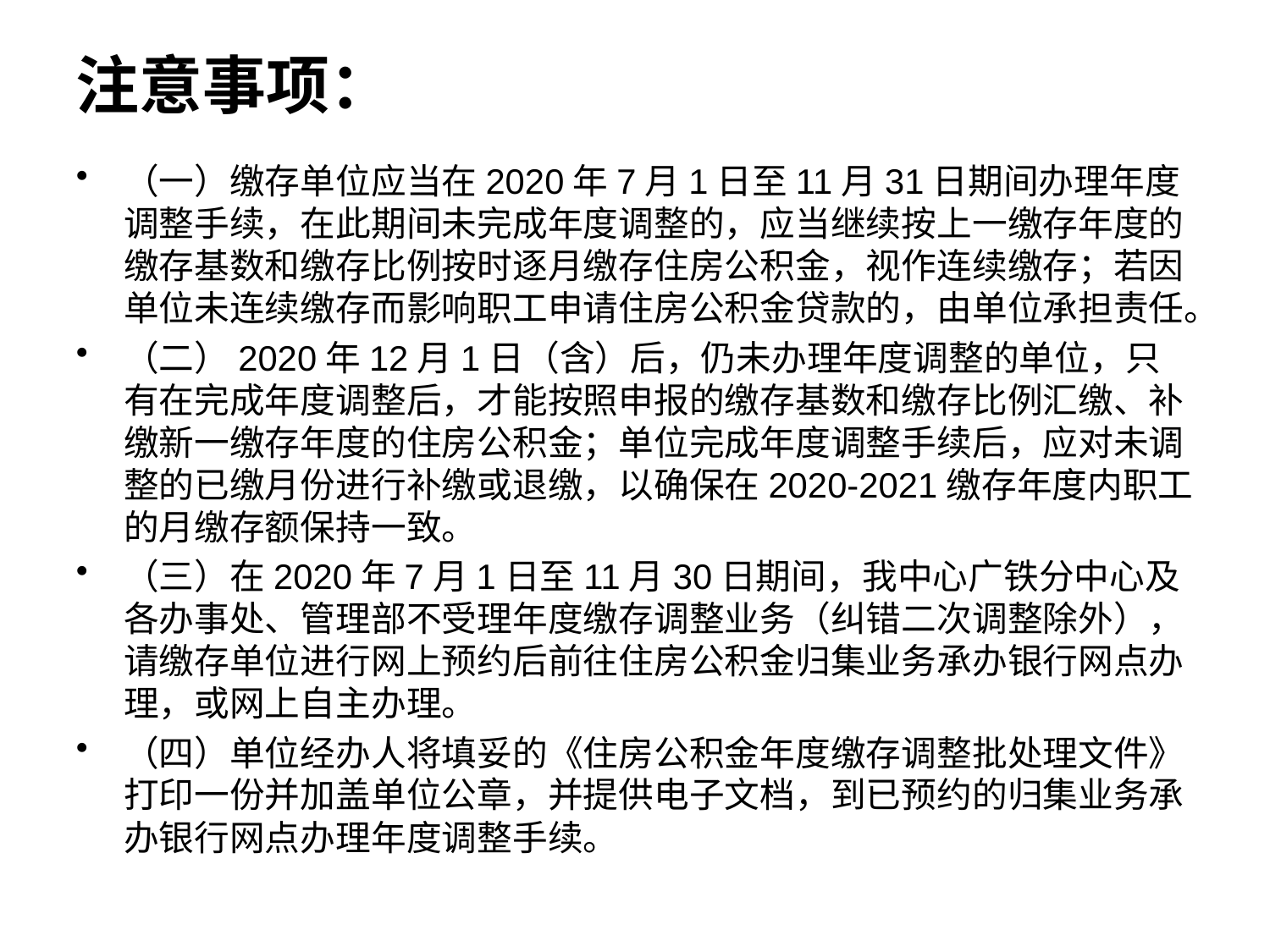

# 注意事项：
（一）缴存单位应当在2020年7月1日至11月31日期间办理年度调整手续，在此期间未完成年度调整的，应当继续按上一缴存年度的缴存基数和缴存比例按时逐月缴存住房公积金，视作连续缴存；若因单位未连续缴存而影响职工申请住房公积金贷款的，由单位承担责任。
（二）2020年12月1日（含）后，仍未办理年度调整的单位，只有在完成年度调整后，才能按照申报的缴存基数和缴存比例汇缴、补缴新一缴存年度的住房公积金；单位完成年度调整手续后，应对未调整的已缴月份进行补缴或退缴，以确保在2020-2021缴存年度内职工的月缴存额保持一致。
（三）在2020年7月1日至11月30日期间，我中心广铁分中心及各办事处、管理部不受理年度缴存调整业务（纠错二次调整除外），请缴存单位进行网上预约后前往住房公积金归集业务承办银行网点办理，或网上自主办理。
（四）单位经办人将填妥的《住房公积金年度缴存调整批处理文件》打印一份并加盖单位公章，并提供电子文档，到已预约的归集业务承办银行网点办理年度调整手续。